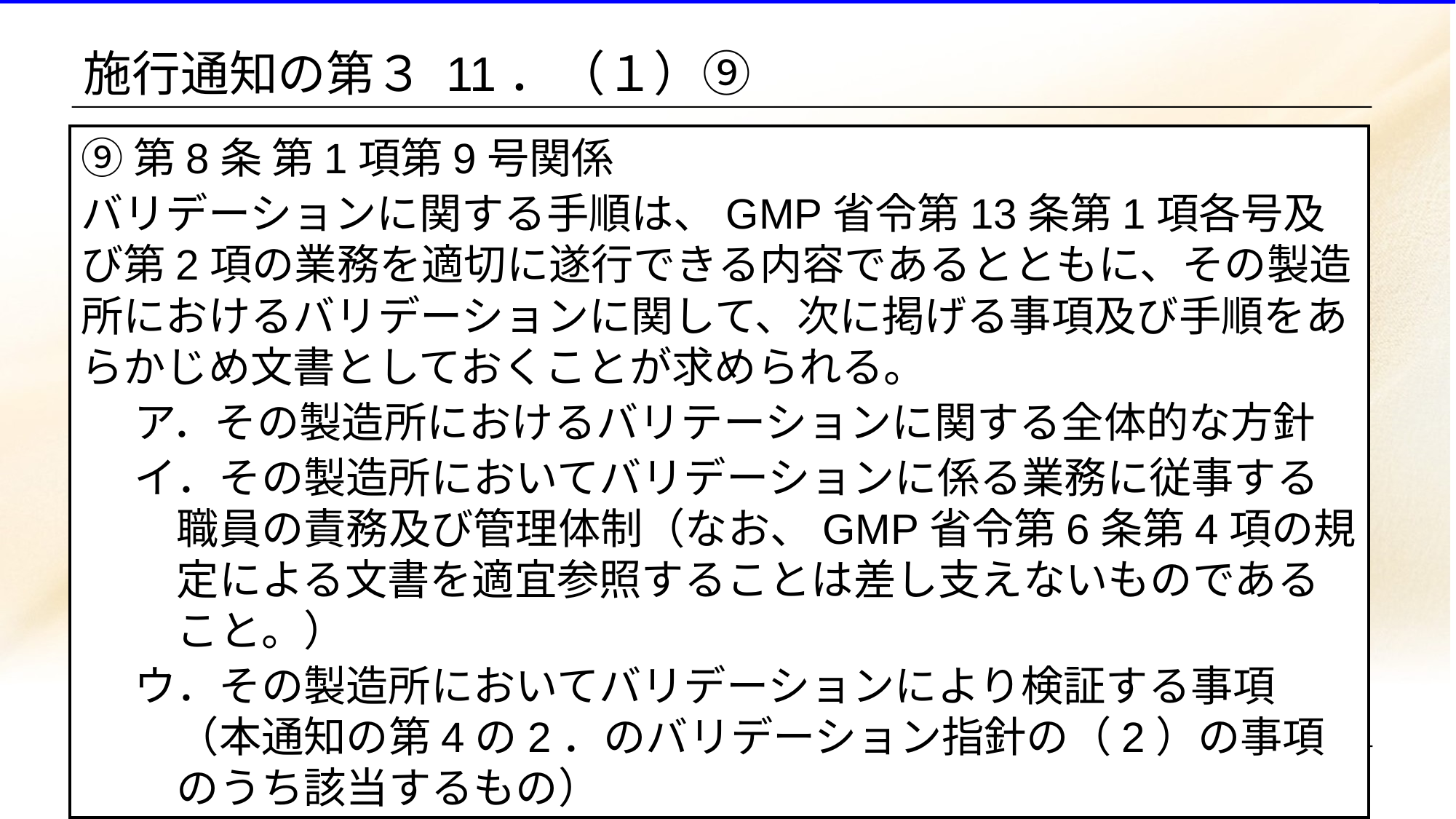

# 施行通知の第３ 11．（１）⑨
⑨第8条 第1項第9号関係
バリデーションに関する手順は、GMP省令第13条第1項各号及び第2項の業務を適切に遂行できる内容であるとともに、その製造所におけるバリデーションに関して、次に掲げる事項及び手順をあらかじめ文書としておくことが求められる。
ア．その製造所におけるバリテーションに関する全体的な方針
イ．その製造所においてバリデーションに係る業務に従事する職員の責務及び管理体制（なお、GMP省令第6条第4項の規定による文書を適宜参照することは差し支えないものであること。）
ウ．その製造所においてバリデーションにより検証する事項（本通知の第4の2．のバリデーション指針の（2）の事項のうち該当するもの）